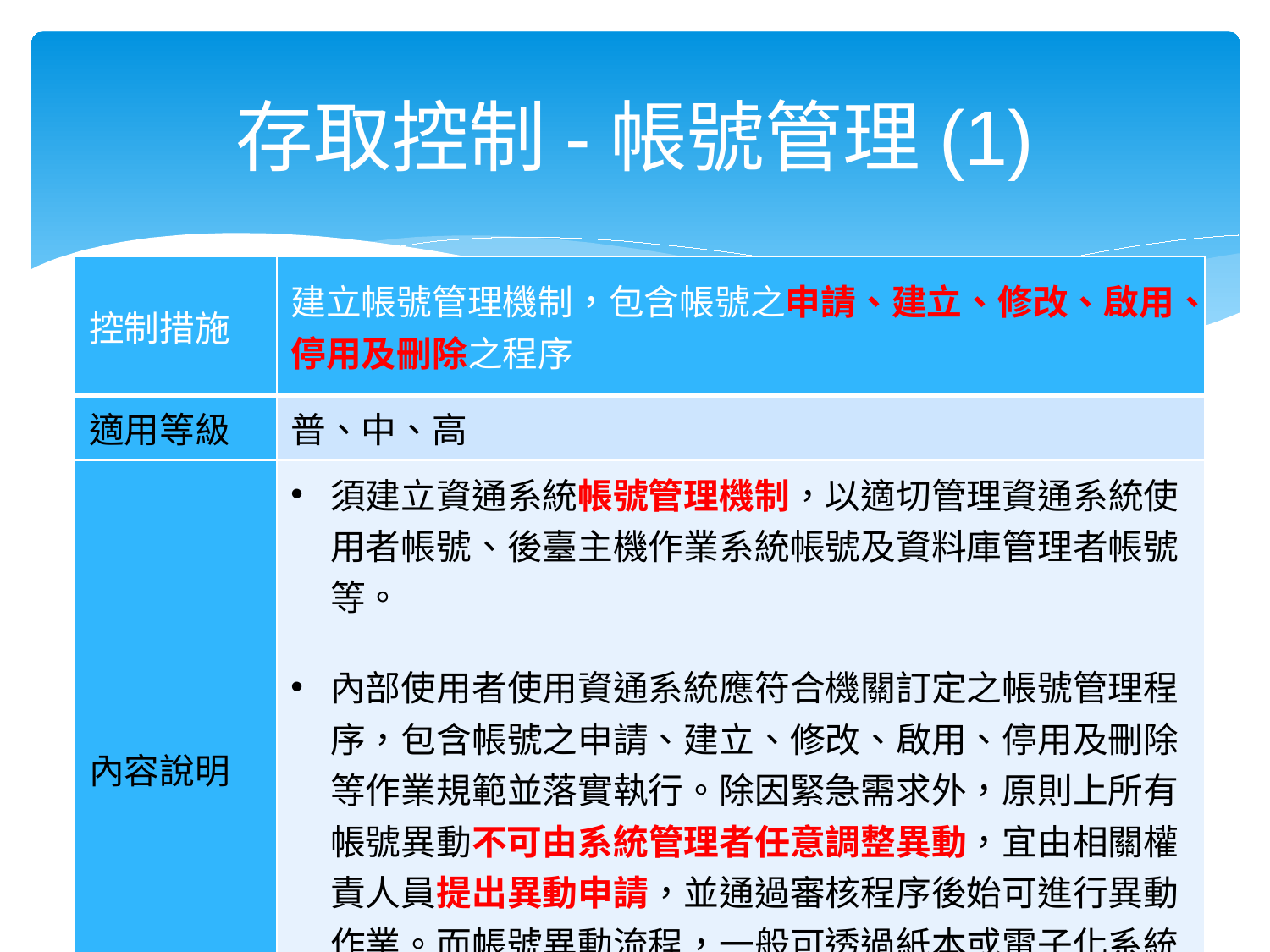

# 存取控制-帳號管理(1)
| 控制措施 | 建立帳號管理機制，包含帳號之申請、建立、修改、啟用、停用及刪除之程序 |
| --- | --- |
| 適用等級 | 普、中、高 |
| 內容說明 | 須建立資通系統帳號管理機制，以適切管理資通系統使用者帳號、後臺主機作業系統帳號及資料庫管理者帳號等。 內部使用者使用資通系統應符合機關訂定之帳號管理程序，包含帳號之申請、建立、修改、啟用、停用及刪除等作業規範並落實執行。除因緊急需求外，原則上所有帳號異動不可由系統管理者任意調整異動，宜由相關權責人員提出異動申請，並通過審核程序後始可進行異動作業。而帳號異動流程，一般可透過紙本或電子化系統完成，填寫相關表單(如系統帳號/權限異動申請單等)。 |